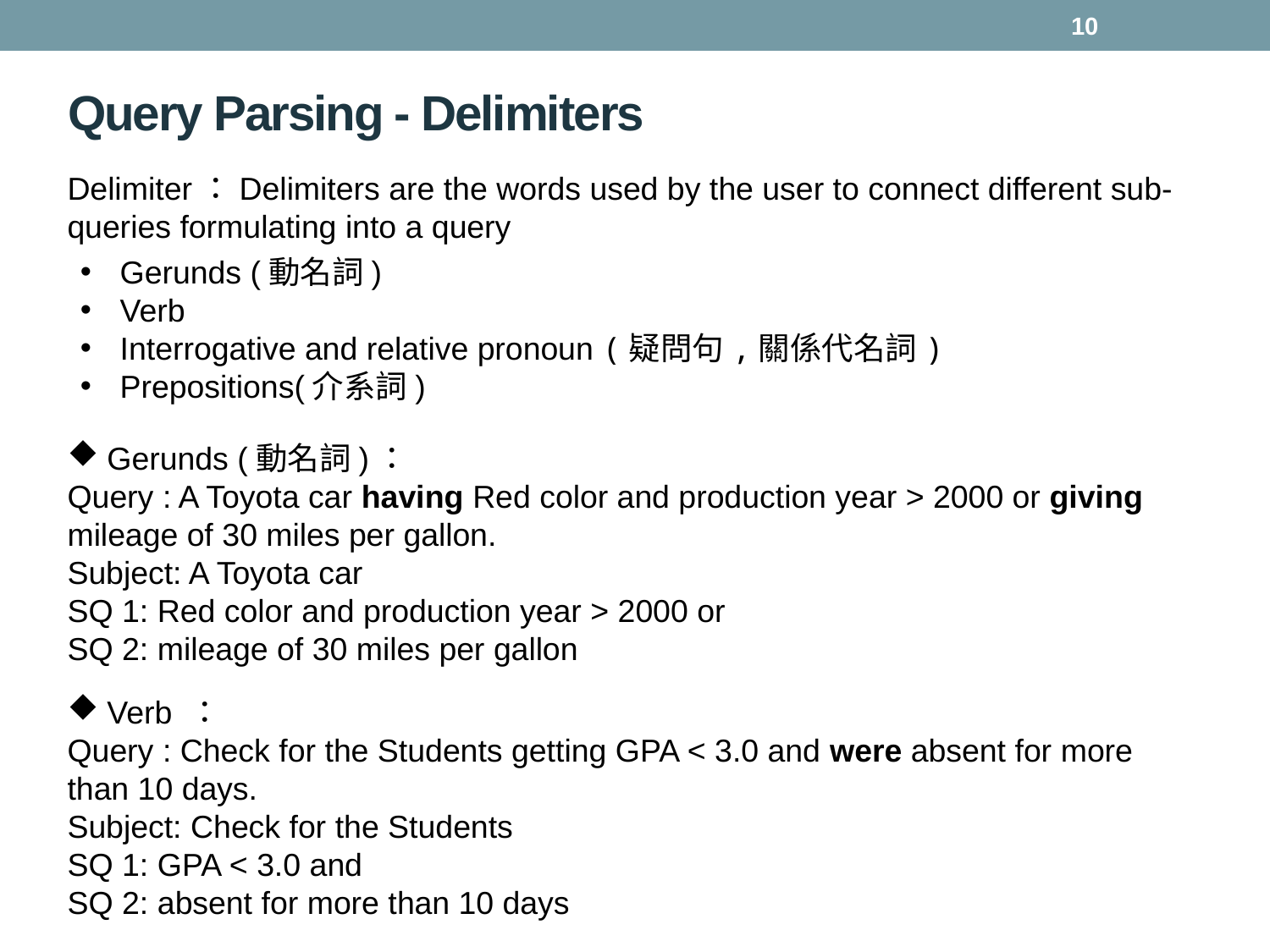

10
# Query Parsing - Delimiters
Delimiter：Delimiters are the words used by the user to connect different sub-queries formulating into a query
Gerunds (動名詞)
Verb
Interrogative and relative pronoun (疑問句,關係代名詞)
Prepositions(介系詞)
Gerunds (動名詞)：
Query : A Toyota car having Red color and production year > 2000 or giving mileage of 30 miles per gallon.
Subject: A Toyota car
SQ 1: Red color and production year > 2000 or
SQ 2: mileage of 30 miles per gallon
Verb ：
Query : Check for the Students getting GPA < 3.0 and were absent for more than 10 days.
Subject: Check for the Students
SQ 1: GPA < 3.0 and
SQ 2: absent for more than 10 days